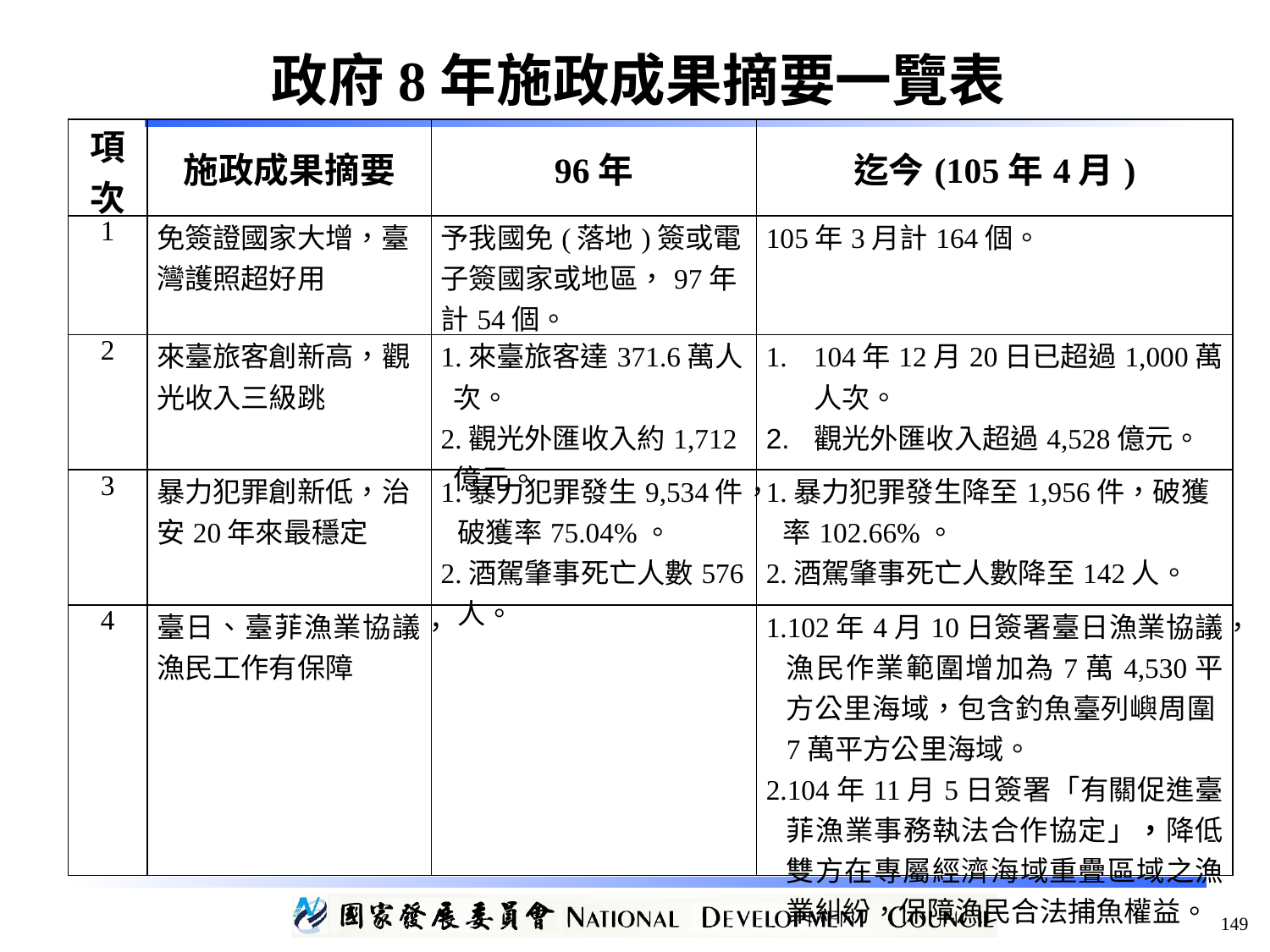

政府8年施政成果摘要一覽表
| 項次 | 施政成果摘要 | 96年 | 迄今(105年4月) |
| --- | --- | --- | --- |
| 1 | 免簽證國家大增，臺灣護照超好用 | 予我國免(落地)簽或電子簽國家或地區，97年計54個。 | 105年3月計164個。 |
| 2 | 來臺旅客創新高，觀光收入三級跳 | 1.來臺旅客達371.6萬人 次。 2.觀光外匯收入約1,712億元。 | 104年12月20日已超過1,000萬人次。 觀光外匯收入超過4,528億元。 |
| 3 | 暴力犯罪創新低，治安20年來最穩定 | 1.暴力犯罪發生9,534件，破獲率75.04%。 2.酒駕肇事死亡人數576人。 | 1.暴力犯罪發生降至1,956件，破獲率102.66%。 2.酒駕肇事死亡人數降至142人。 |
| 4 | 臺日、臺菲漁業協議，漁民工作有保障 |  | 1.102年4月10日簽署臺日漁業協議，漁民作業範圍增加為7萬4,530平方公里海域，包含釣魚臺列嶼周圍7萬平方公里海域。 2.104年11月5日簽署「有關促進臺菲漁業事務執法合作協定」，降低雙方在專屬經濟海域重疊區域之漁業糾紛，保障漁民合法捕魚權益。 |
149